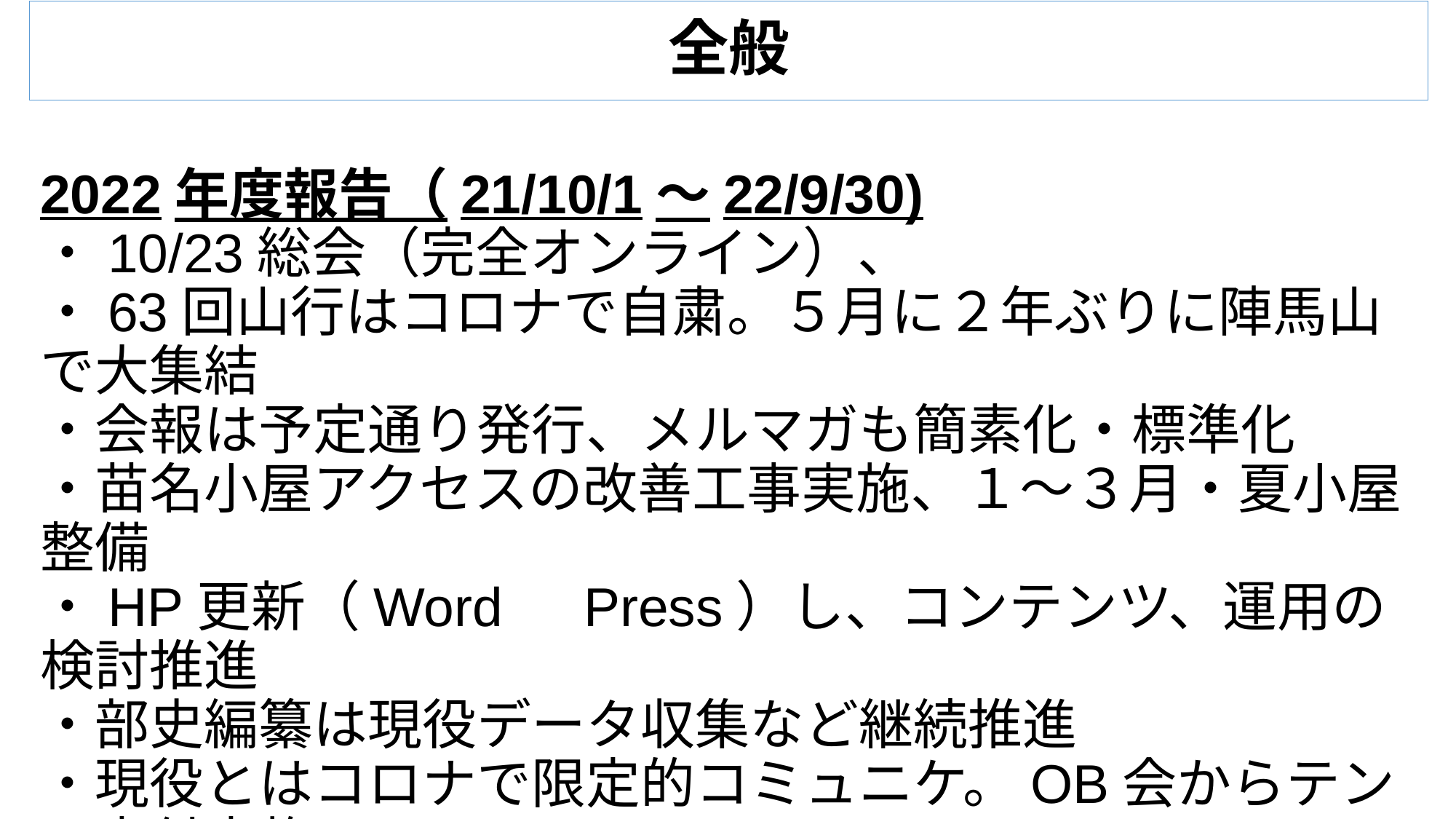

# 全般
2022年度報告（21/10/1～22/9/30)
・10/23総会（完全オンライン）、
・63回山行はコロナで自粛。５月に２年ぶりに陣馬山で大集結
・会報は予定通り発行、メルマガも簡素化・標準化
・苗名小屋アクセスの改善工事実施、１～３月・夏小屋整備
・HP更新（Word　Press）し、コンテンツ、運用の検討推進
・部史編纂は現役データ収集など継続推進
・現役とはコロナで限定的コミュニケ。OB会からテント寄付実施